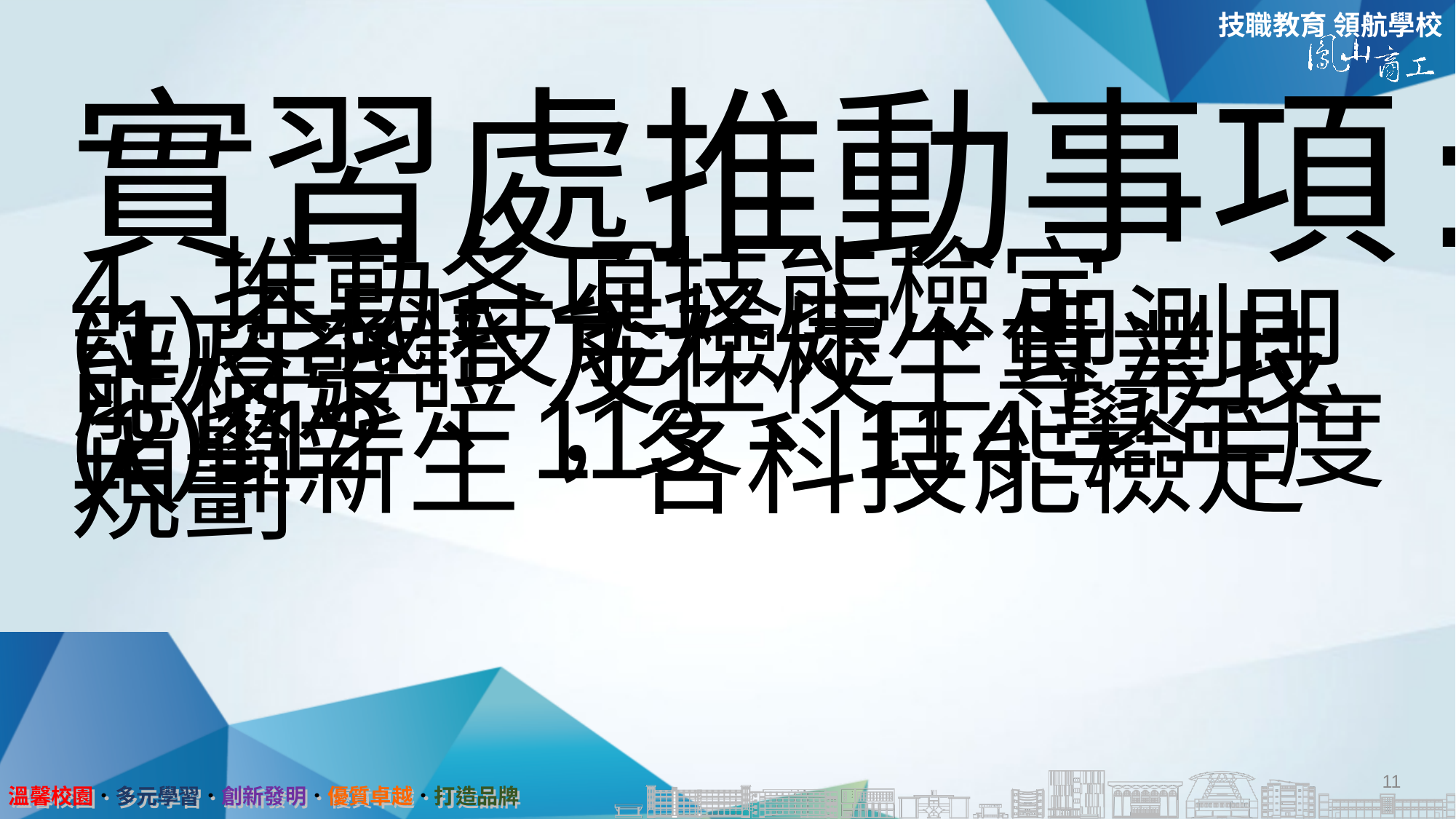

實習處推動事項:
4. 推動各項技能檢定
(1)全國技能檢定、即測即評及發證 及在校生專業技能檢定
(2)112、113、114學年度入學新生，各科技能檢定規劃

11